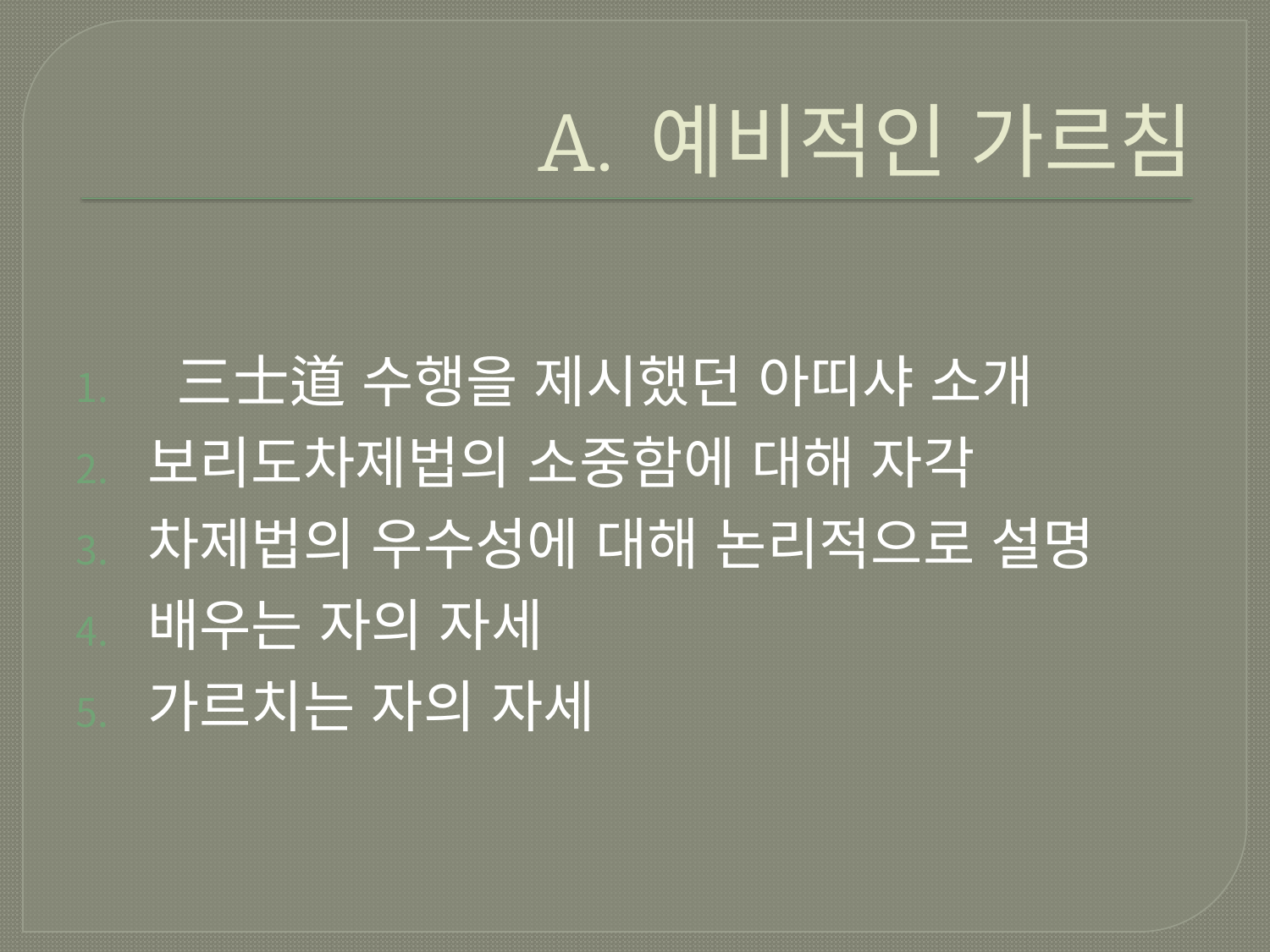

# A. 예비적인 가르침
 三士道 수행을 제시했던 아띠샤 소개
보리도차제법의 소중함에 대해 자각
차제법의 우수성에 대해 논리적으로 설명
배우는 자의 자세
가르치는 자의 자세